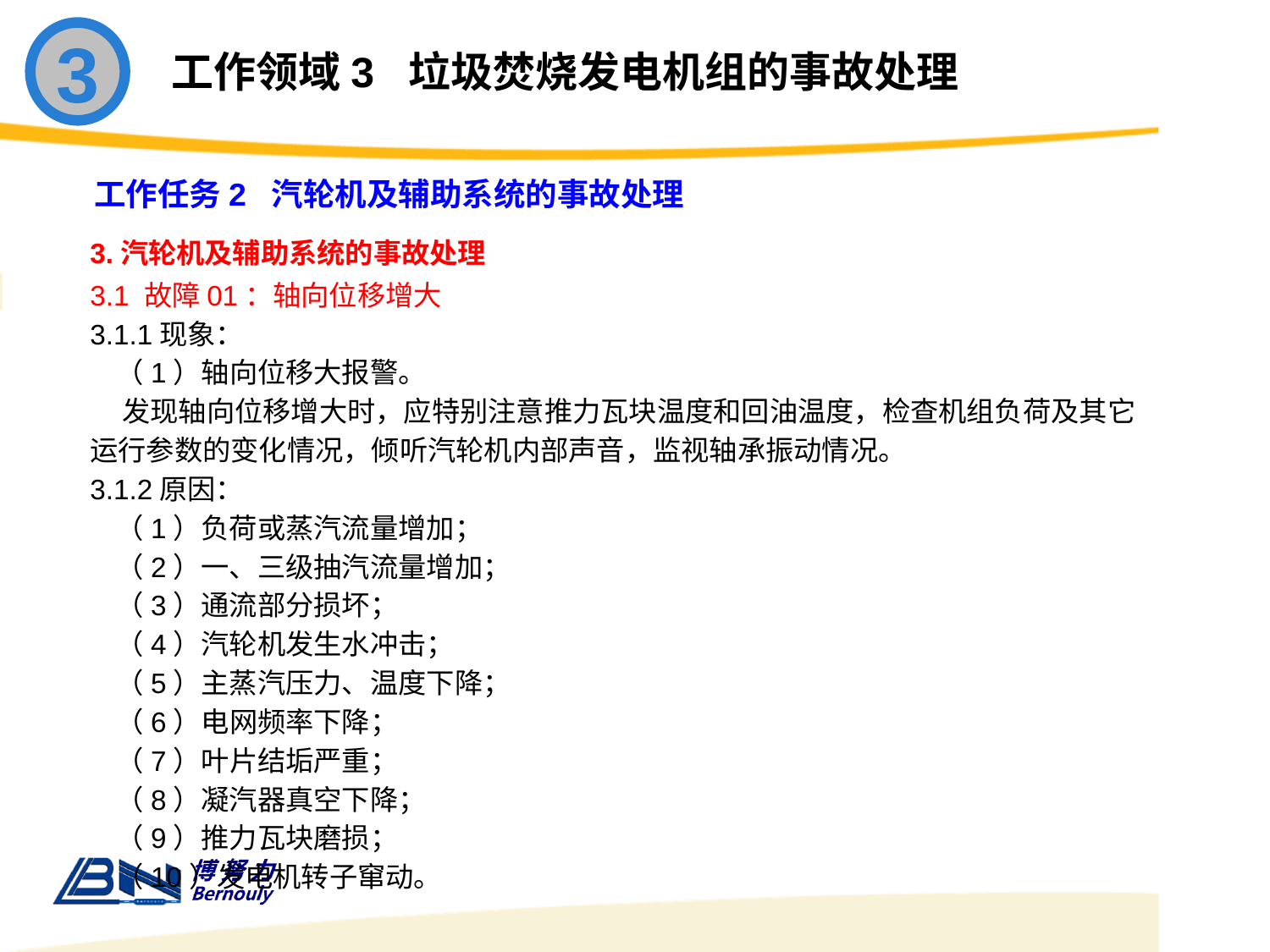

3
工作领域3  垃圾焚烧发电机组的事故处理
工作任务2  汽轮机及辅助系统的事故处理
3.汽轮机及辅助系统的事故处理
3.1 故障01：轴向位移增大
3.1.1现象：
   （1）轴向位移大报警。
    发现轴向位移增大时，应特别注意推力瓦块温度和回油温度，检查机组负荷及其它运行参数的变化情况，倾听汽轮机内部声音，监视轴承振动情况。
3.1.2原因：
   （1）负荷或蒸汽流量增加；
   （2）一、三级抽汽流量增加；
   （3）通流部分损坏；
   （4）汽轮机发生水冲击；
   （5）主蒸汽压力、温度下降；
   （6）电网频率下降；
   （7）叶片结垢严重；
   （8）凝汽器真空下降；
   （9）推力瓦块磨损；
   （10）发电机转子窜动。